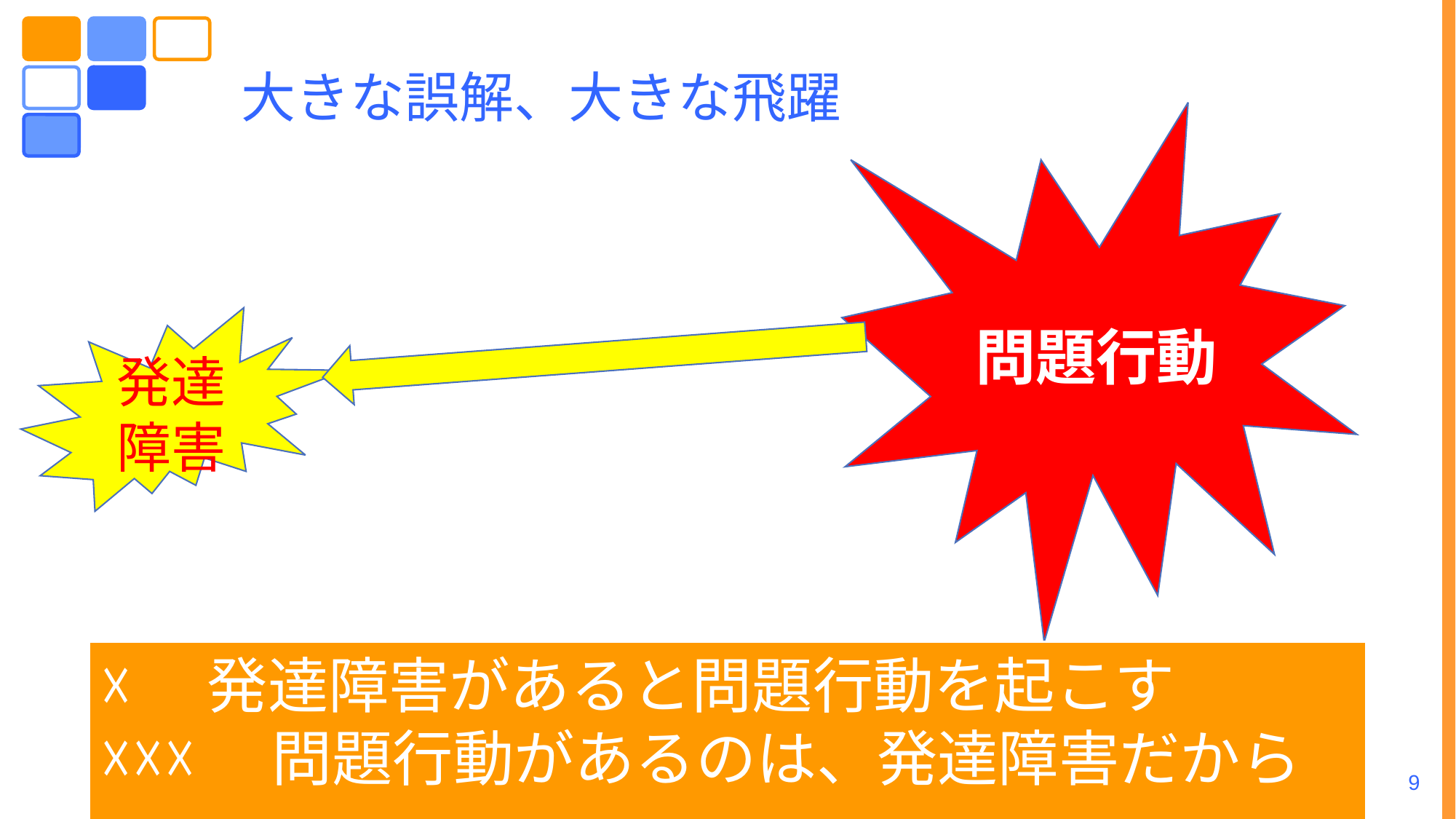

# 大きな誤解、大きな飛躍
問題行動
発達障害

☓　発達障害があると問題行動を起こす
☓☓☓　問題行動があるのは、発達障害だから
9